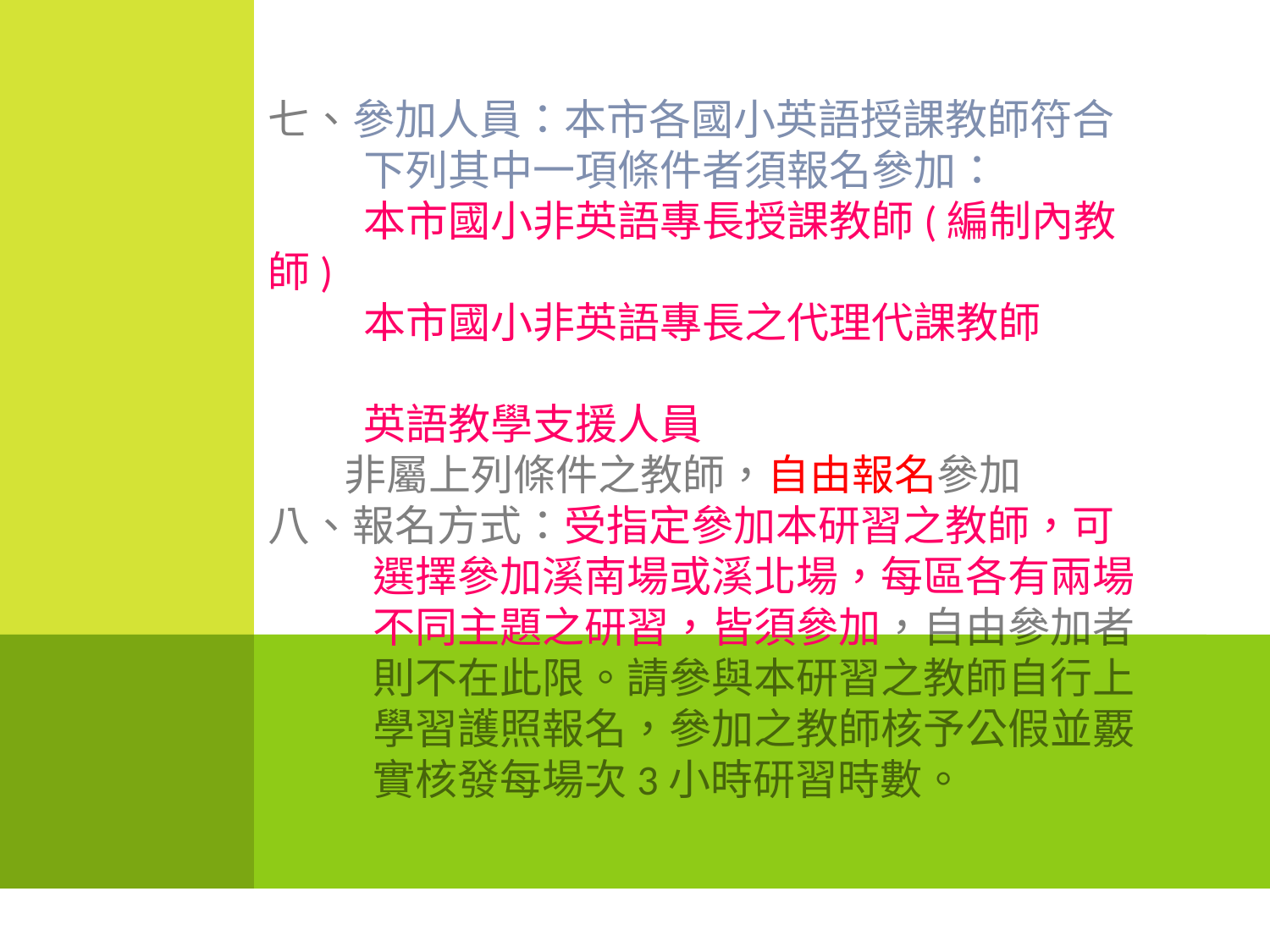

七、參加人員：本市各國小英語授課教師符合
         下列其中一項條件者須報名參加：
         本市國小非英語專長授課教師(編制內教師)
         本市國小非英語專長之代理代課教師
         英語教學支援人員
       非屬上列條件之教師，自由報名參加
八、報名方式：受指定參加本研習之教師，可
          選擇參加溪南場或溪北場，每區各有兩場
          不同主題之研習，皆須參加，自由參加者
          則不在此限。請參與本研習之教師自行上
          學習護照報名，參加之教師核予公假並覈
          實核發每場次3小時研習時數。